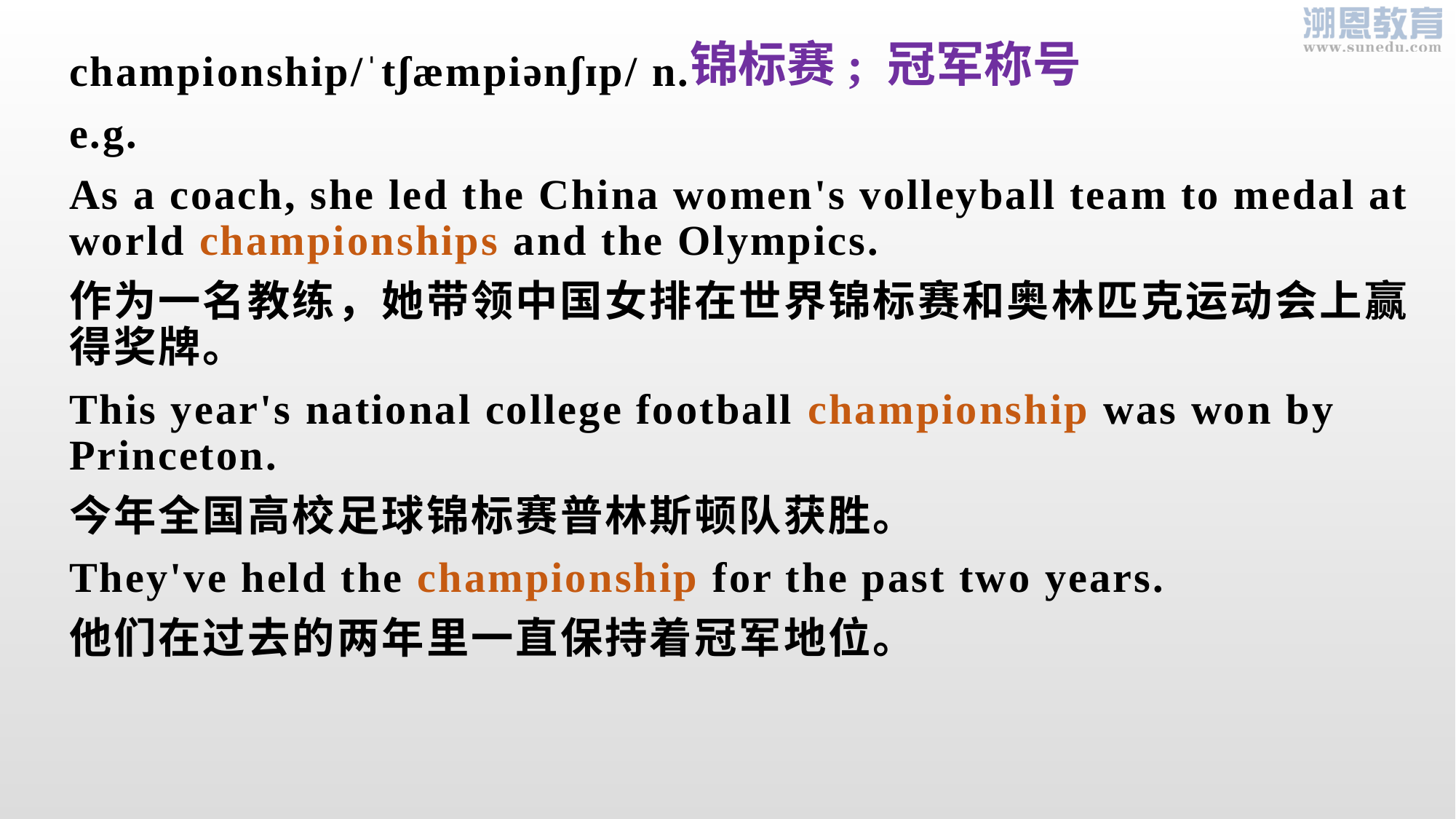

锦标赛; 冠军称号
championship/ˈtʃæmpiənʃɪp/ n.
e.g.
As a coach, she led the China women's volleyball team to medal at world championships and the Olympics.
作为一名教练，她带领中国女排在世界锦标赛和奥林匹克运动会上赢得奖牌。
This year's national college football championship was won by Princeton.
今年全国高校足球锦标赛普林斯顿队获胜。
They've held the championship for the past two years.
他们在过去的两年里一直保持着冠军地位。